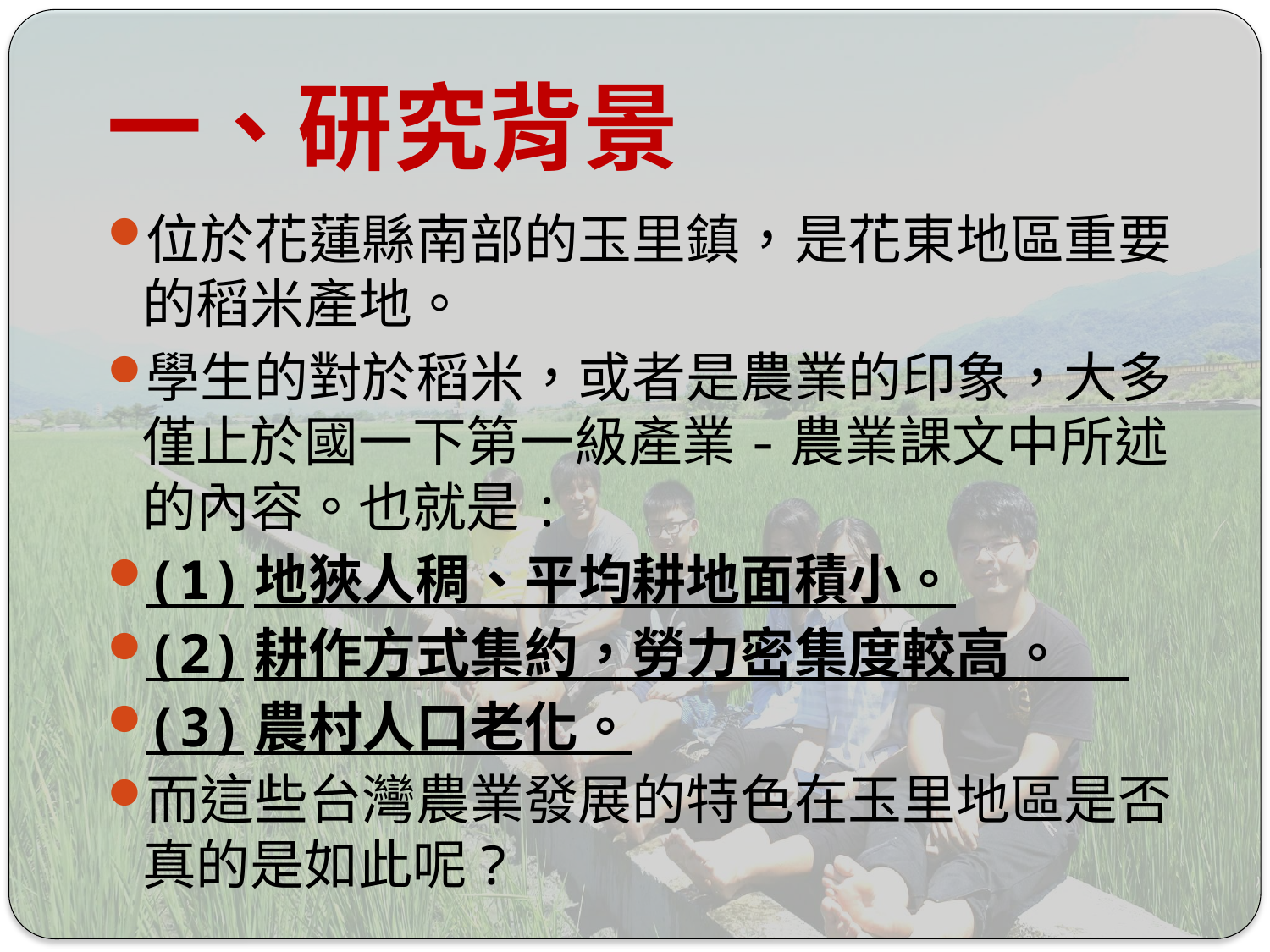

# 一、研究背景
位於花蓮縣南部的玉里鎮，是花東地區重要的稻米產地。
學生的對於稻米，或者是農業的印象，大多僅止於國一下第一級產業-農業課文中所述的內容。也就是:
(1)地狹人稠、平均耕地面積小。
(2)耕作方式集約，勞力密集度較高。
(3)農村人口老化。
而這些台灣農業發展的特色在玉里地區是否真的是如此呢?